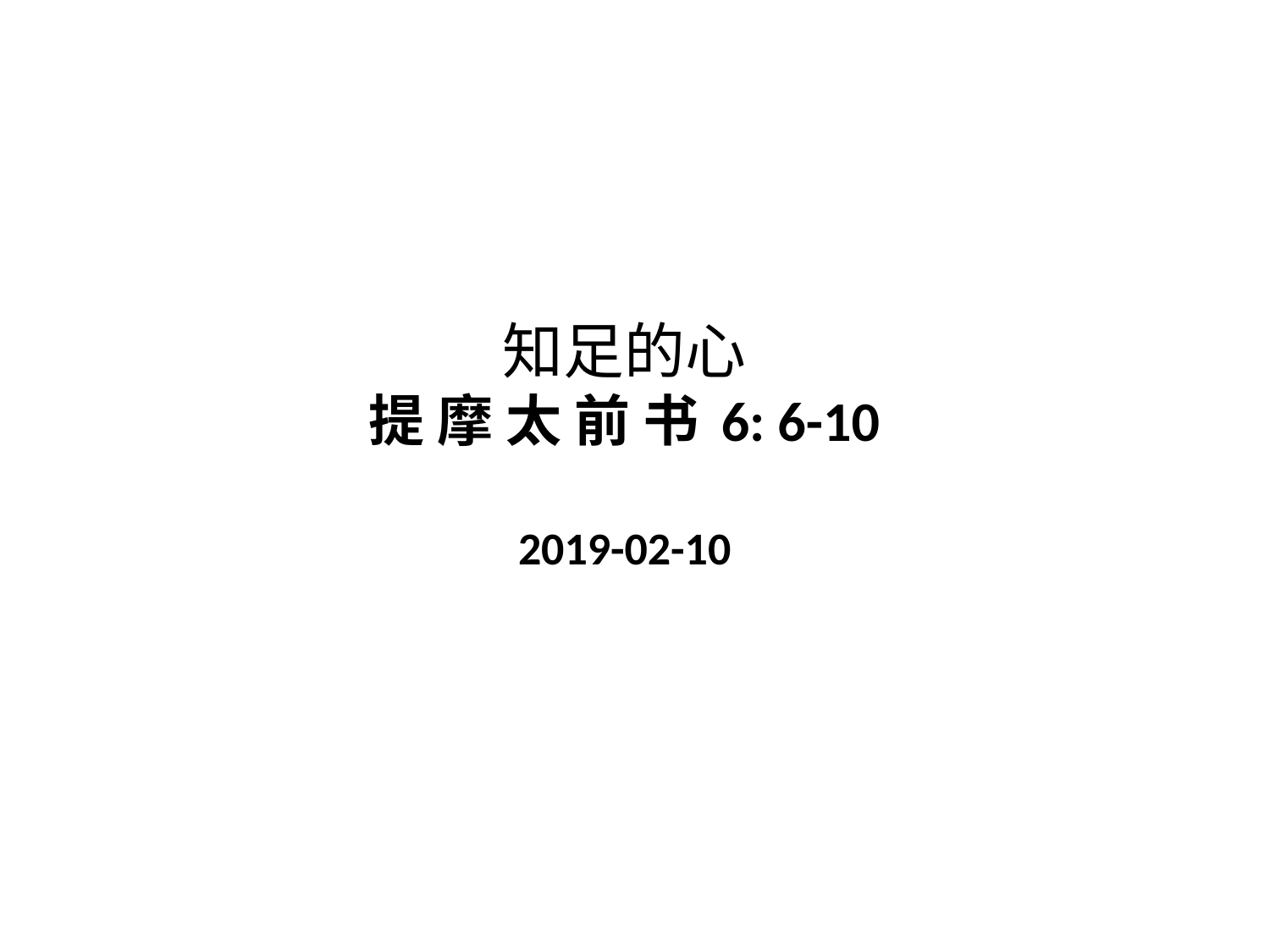

# 知足的心 提 摩 太 前 书 6: 6-10 2019-02-10